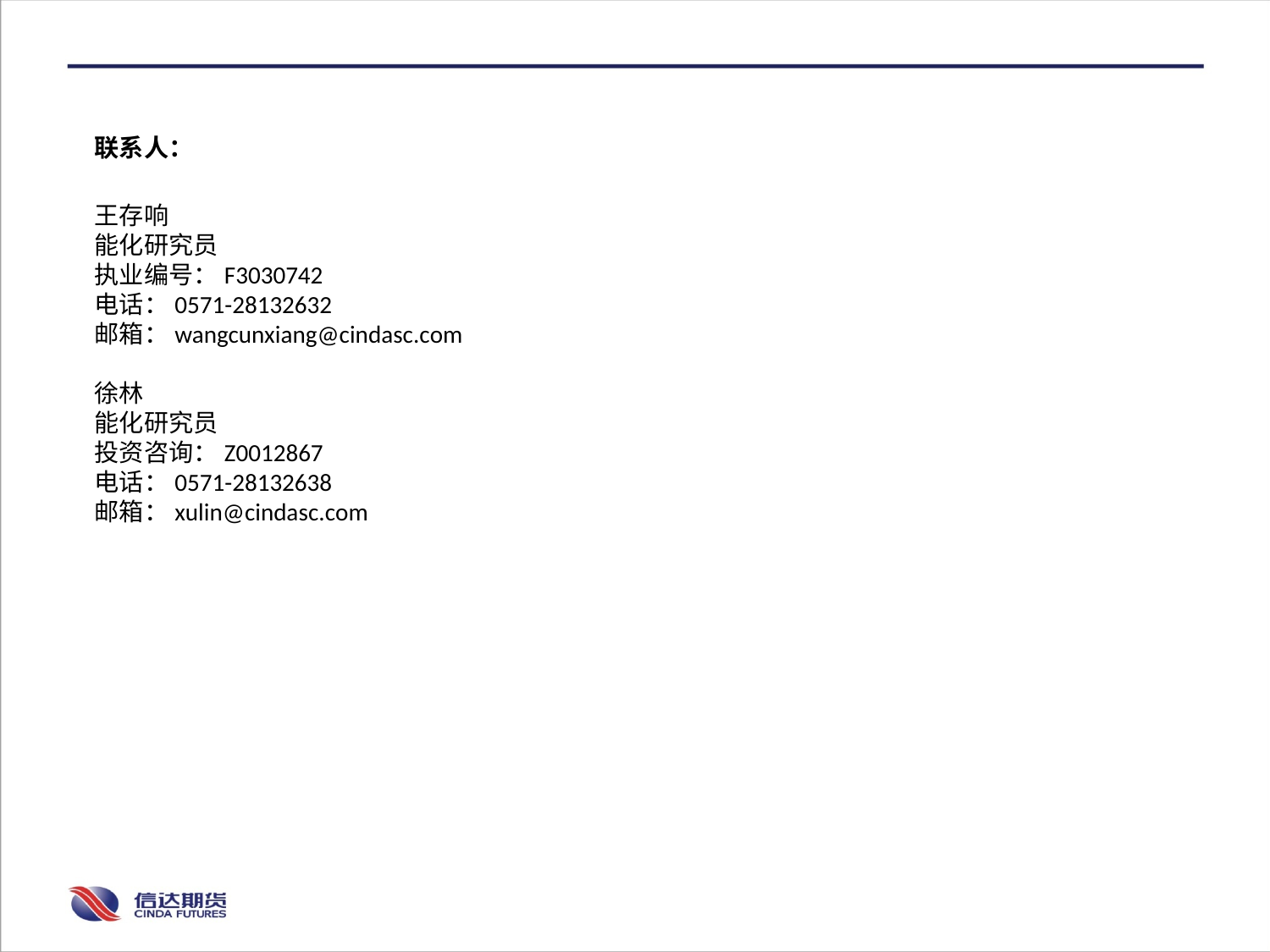

联系人：

王存响
能化研究员
执业编号：F3030742
电话：0571-28132632
邮箱：wangcunxiang@cindasc.com

徐林
能化研究员
投资咨询：Z0012867
电话：0571-28132638
邮箱：xulin@cindasc.com